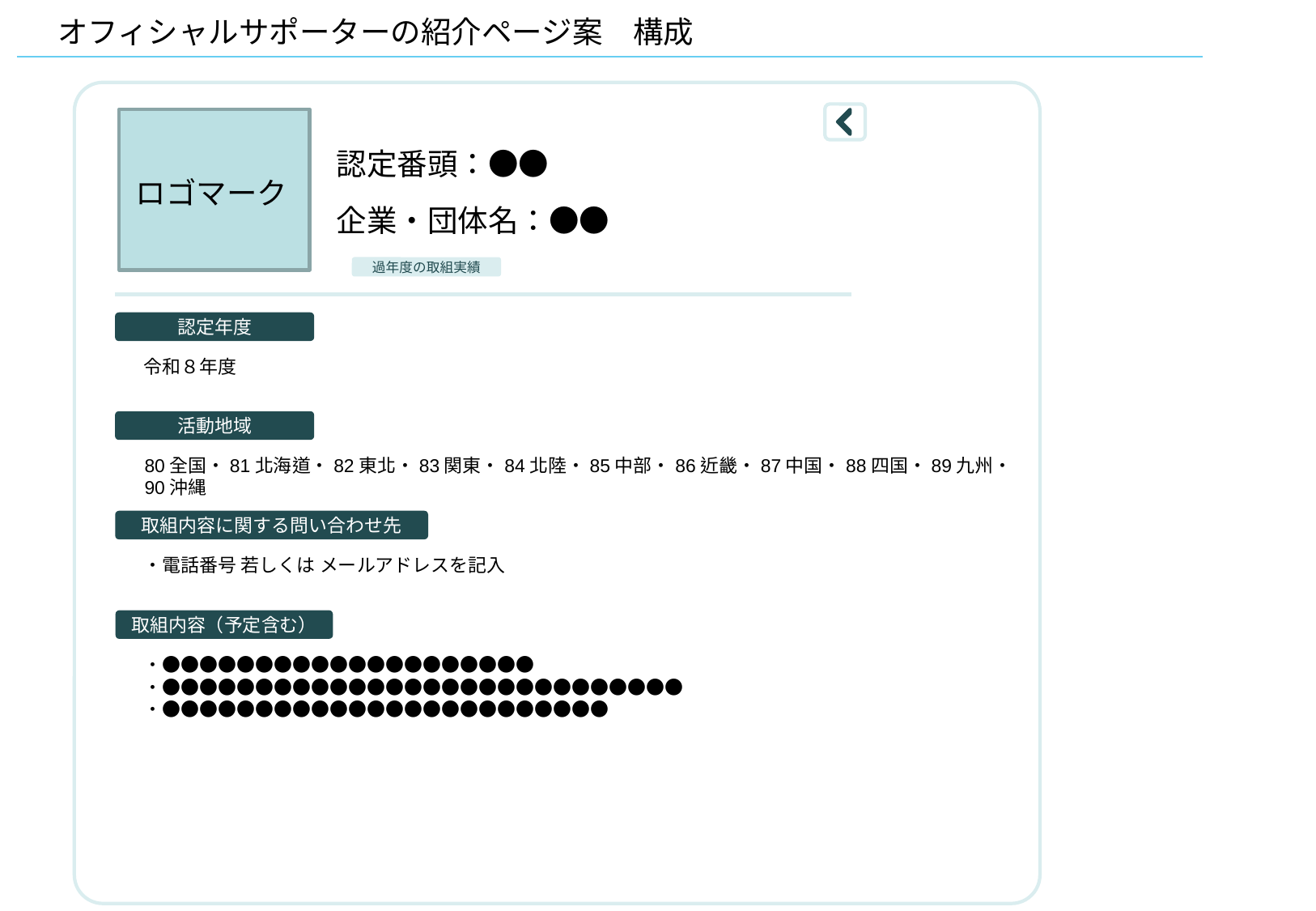

オフィシャルサポーターの紹介ページ案　構成

認定番頭：●●
企業・団体名：●●
ロゴマーク
過年度の取組実績
認定年度
令和８年度
活動地域
80全国・81北海道・82東北・83関東・84北陸・85中部・86近畿・87中国・88四国・89九州・90沖縄
取組内容に関する問い合わせ先
・電話番号 若しくは メールアドレスを記入
取組内容（予定含む）
・●●●●●●●●●●●●●●●●●●●●
・●●●●●●●●●●●●●●●●●●●●●●●●●●●●
・●●●●●●●●●●●●●●●●●●●●●●●●